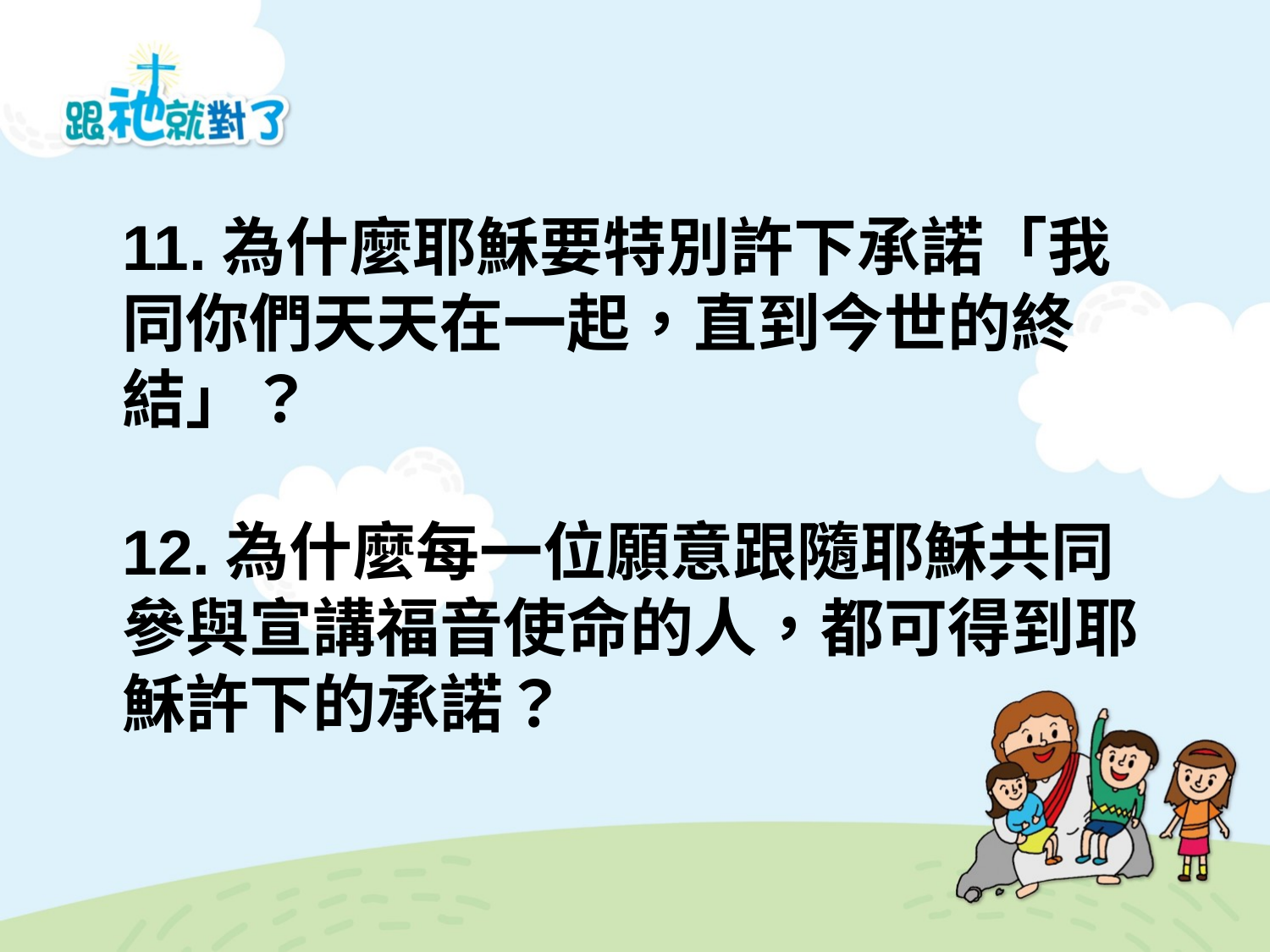

11.為什麼耶穌要特別許下承諾「我同你們天天在一起，直到今世的終結」？

12.為什麼每一位願意跟隨耶穌共同參與宣講福音使命的人，都可得到耶穌許下的承諾？